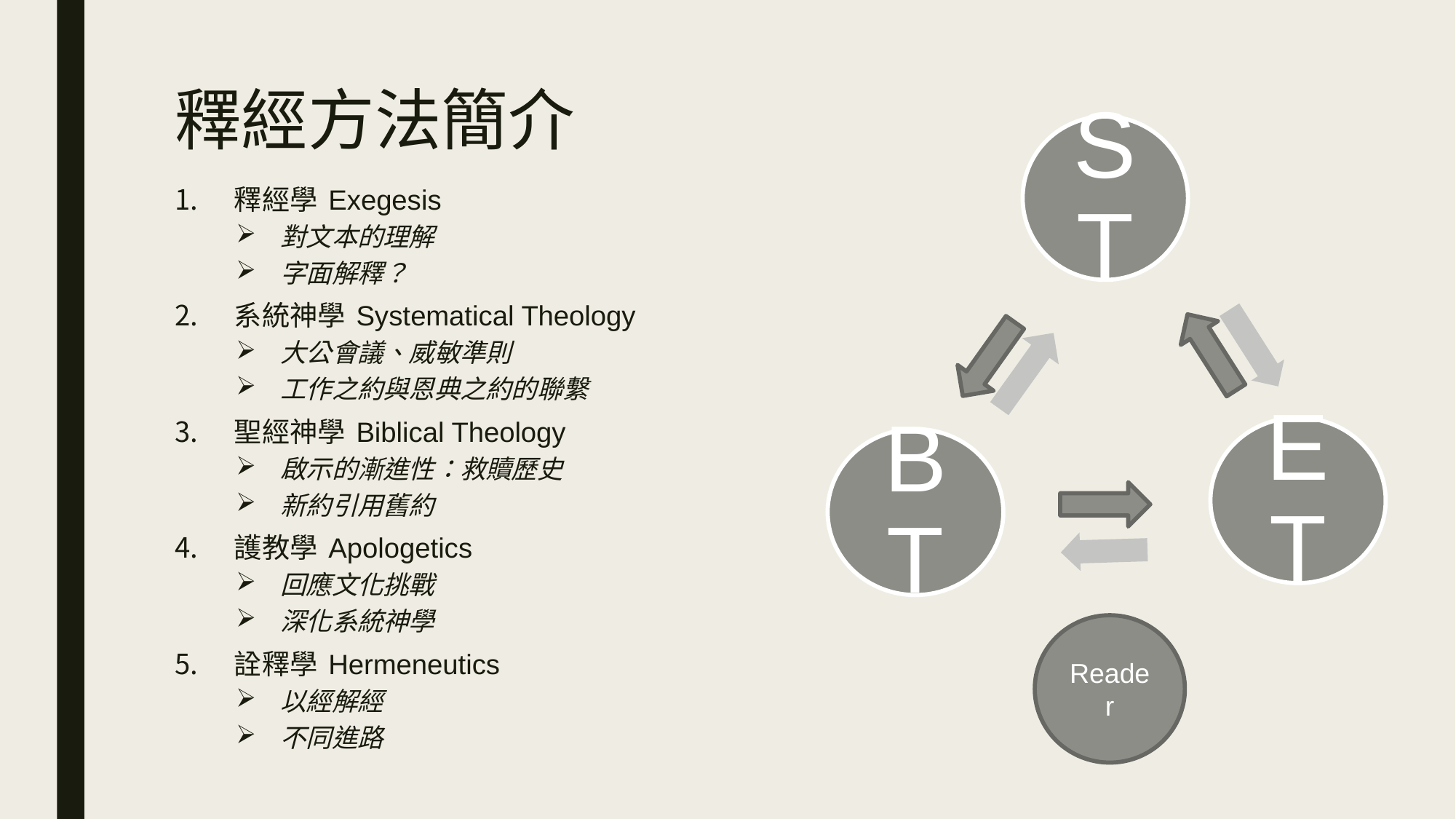

# 釋經方法簡介
ST

ET

BT

釋經學 Exegesis
對文本的理解
字面解釋？
系統神學 Systematical Theology
大公會議、威敏準則
工作之約與恩典之約的聯繫
聖經神學 Biblical Theology
啟示的漸進性：救贖歷史
新約引用舊約
護教學 Apologetics
回應文化挑戰
深化系統神學
詮釋學 Hermeneutics
以經解經
不同進路

Reader